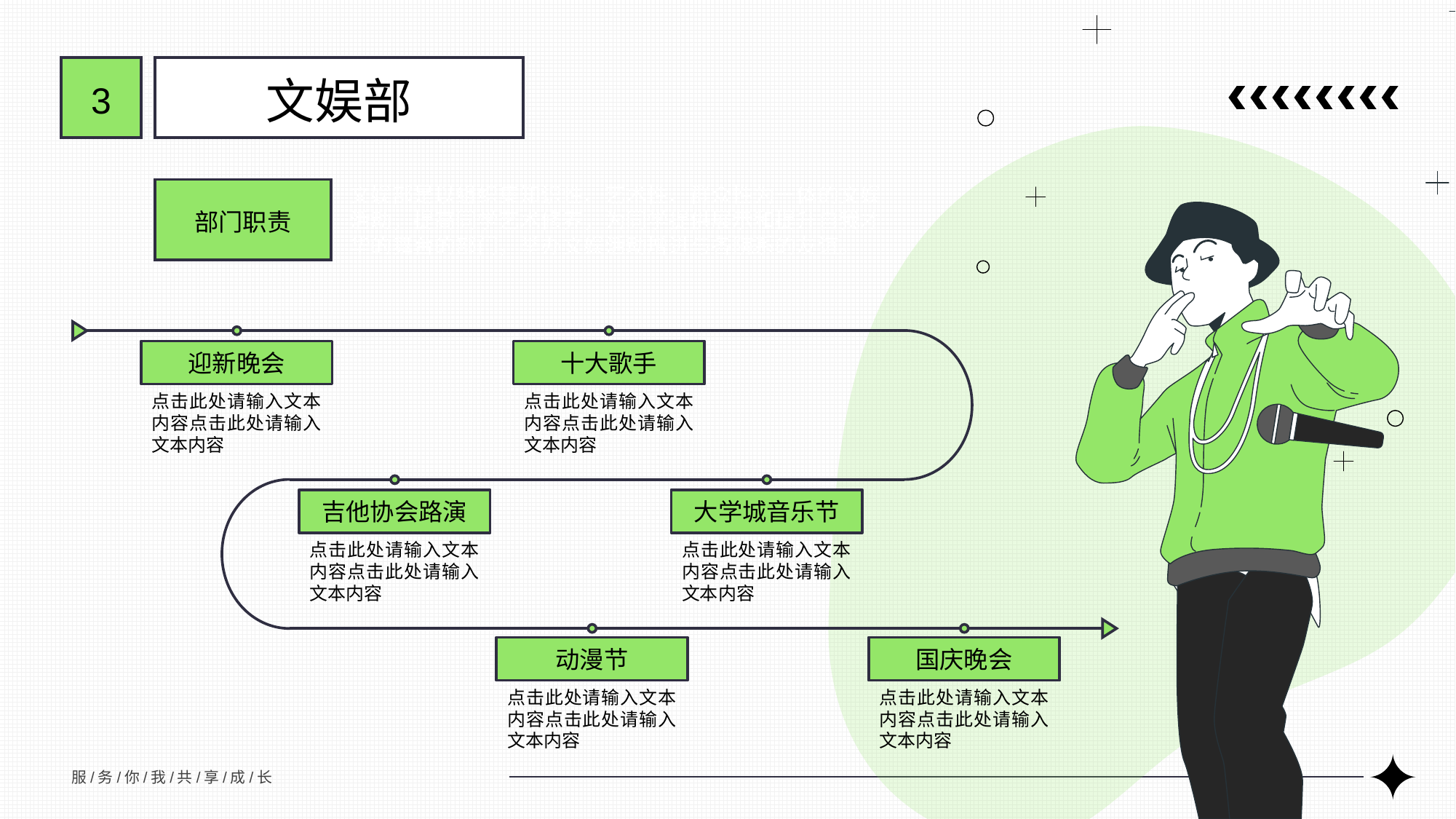

3
文娱部

部门职责
文娱部是以组织集知识性、艺术性、群众性为一体的文娱活动，提高同学艺术修养，为同学提供展示和提升自我才华的舞台的部门，举办文娱活动增进与各院系的友谊。

迎新晚会
十大歌手
点击此处请输入文本内容点击此处请输入文本内容
点击此处请输入文本内容点击此处请输入文本内容

吉他协会路演
大学城音乐节
点击此处请输入文本内容点击此处请输入文本内容
点击此处请输入文本内容点击此处请输入文本内容

动漫节
国庆晚会
点击此处请输入文本内容点击此处请输入文本内容
点击此处请输入文本内容点击此处请输入文本内容